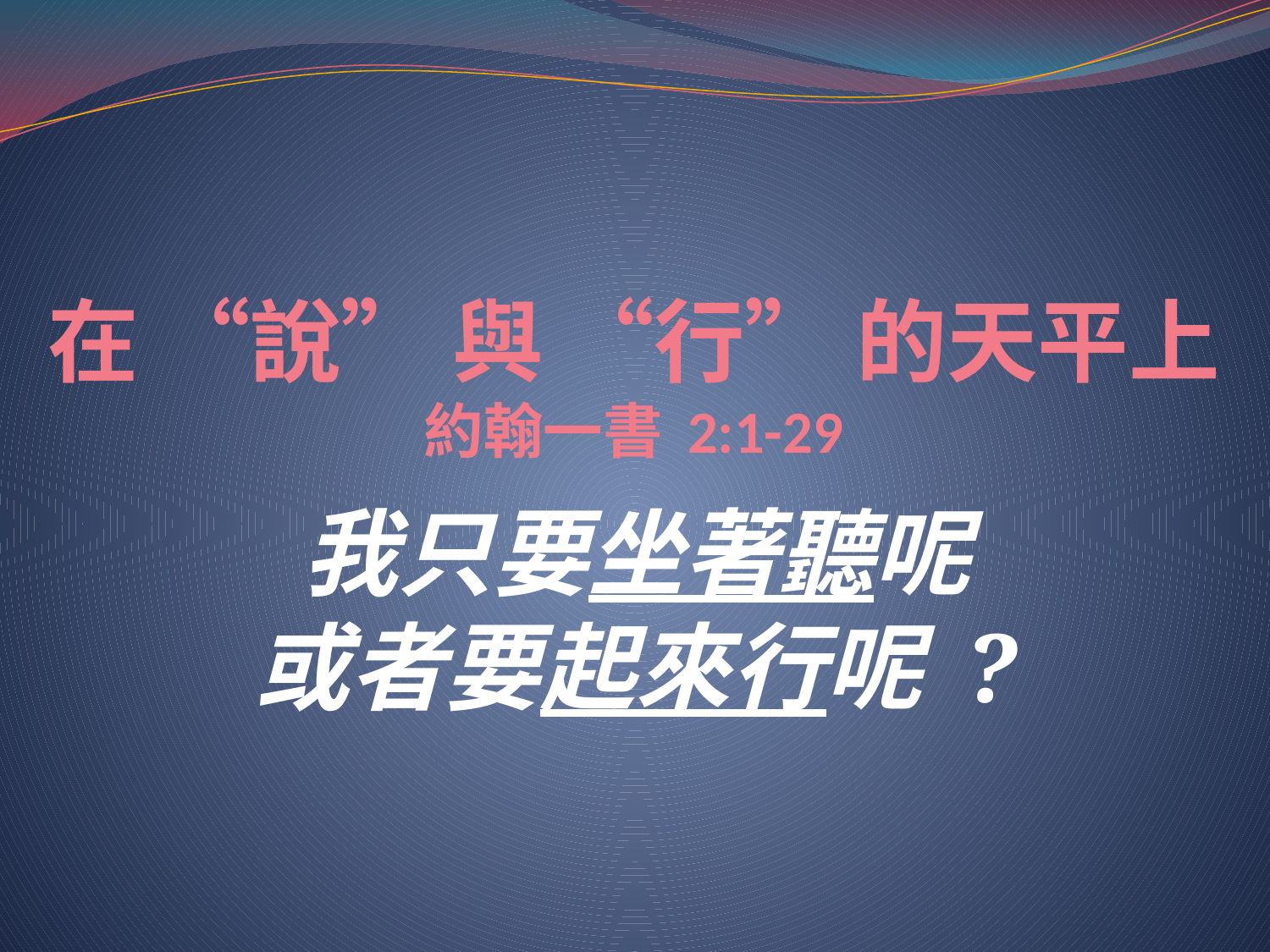

# 在 “說” 與 “行” 的天平上 約翰一書 2:1-29
我只要坐著聽呢
或者要起來行呢 ?